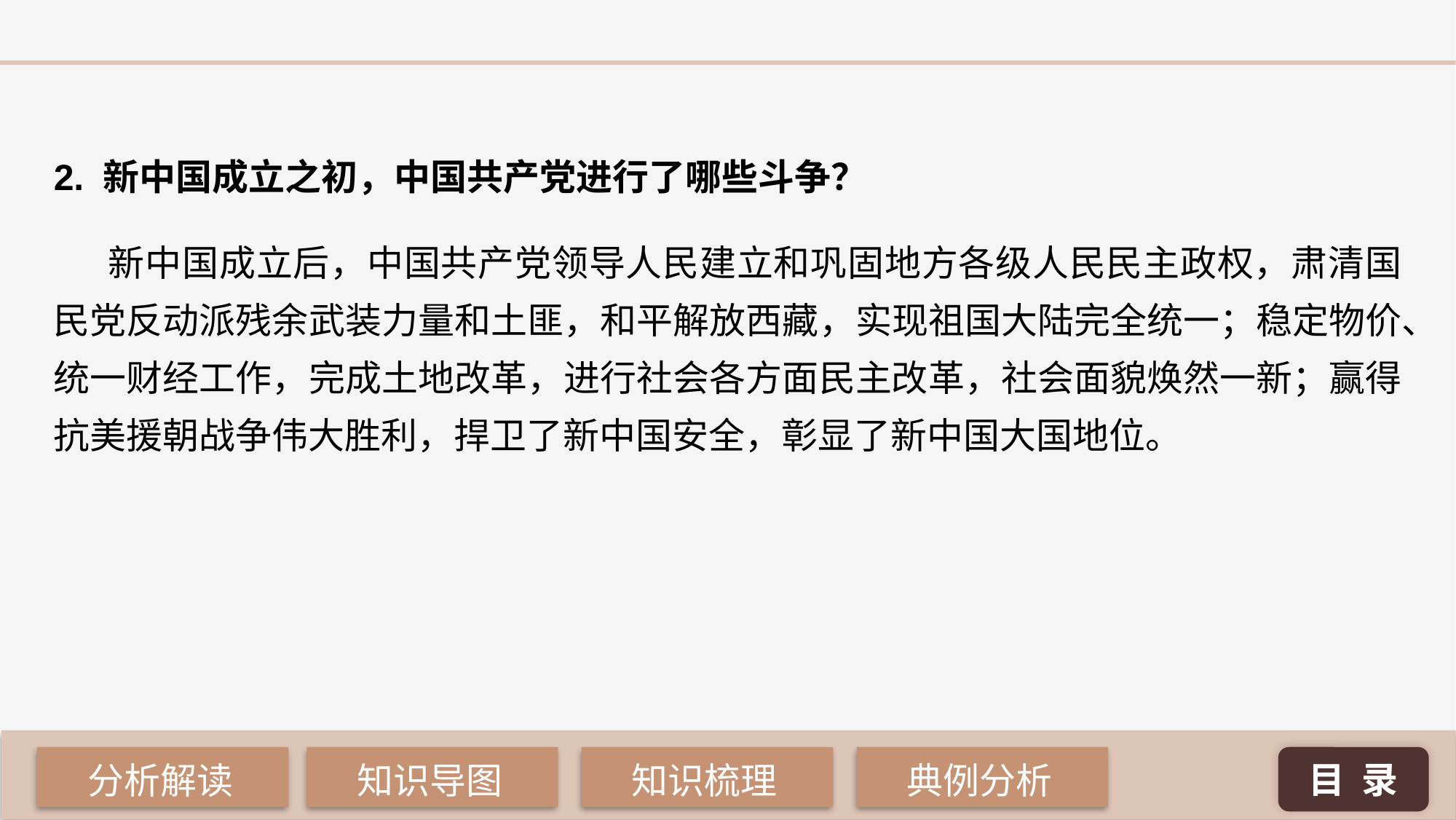

2. 新中国成立之初，中国共产党进行了哪些斗争？
新中国成立后，中国共产党领导人民建立和巩固地方各级人民民主政权，肃清国民党反动派残余武装力量和土匪，和平解放西藏，实现祖国大陆完全统一；稳定物价、统一财经工作，完成土地改革，进行社会各方面民主改革，社会面貌焕然一新；赢得抗美援朝战争伟大胜利，捍卫了新中国安全，彰显了新中国大国地位。